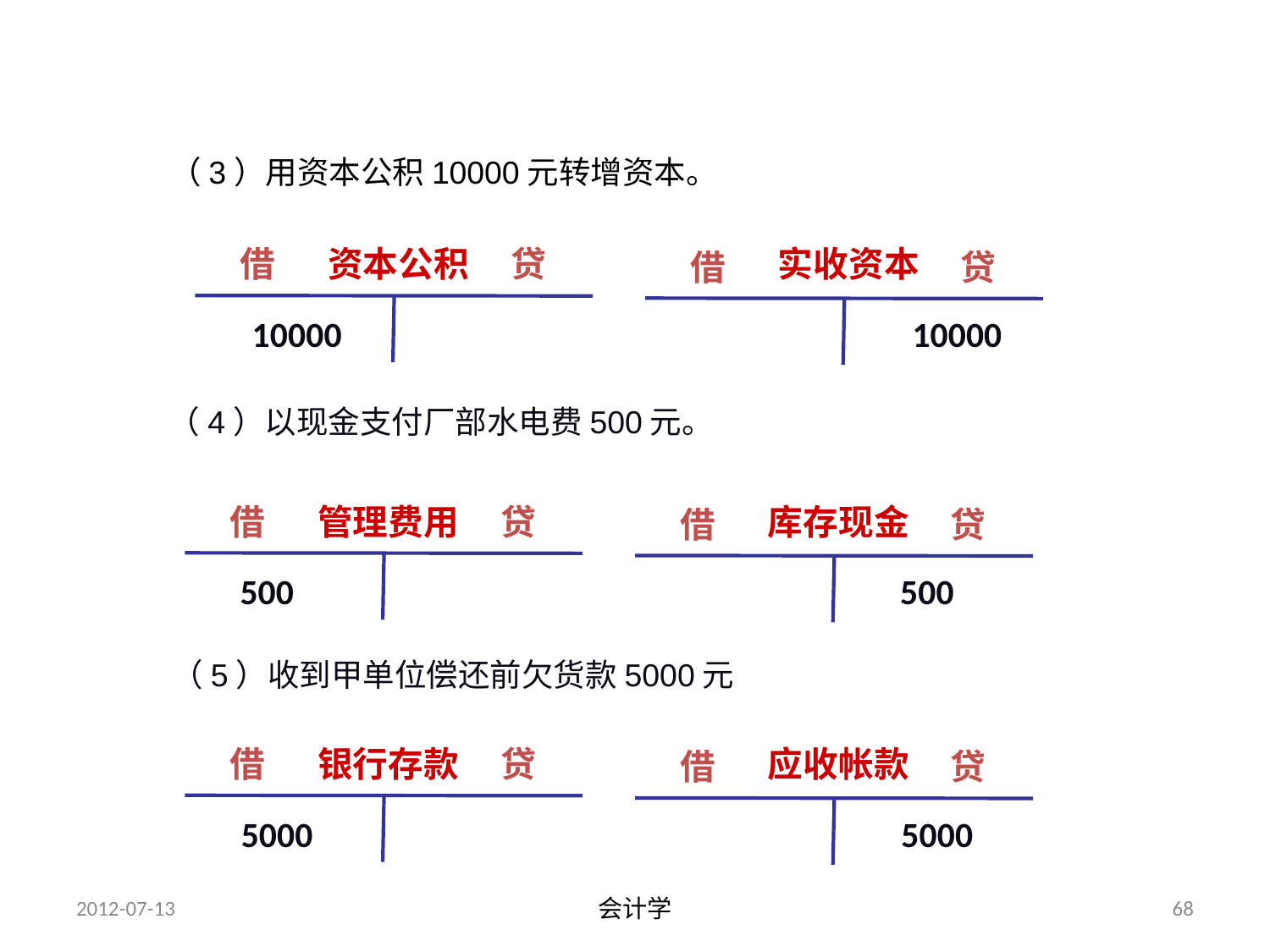

（3）用资本公积10000元转增资本。
借
资本公积
贷
实收资本
借
贷

10000
10000
（4）以现金支付厂部水电费500元。
借
管理费用
贷
库存现金
借
贷

500
500
（5）收到甲单位偿还前欠货款5000元
借
银行存款
贷
应收帐款
借
贷

5000
5000
2012-07-13
会计学
68